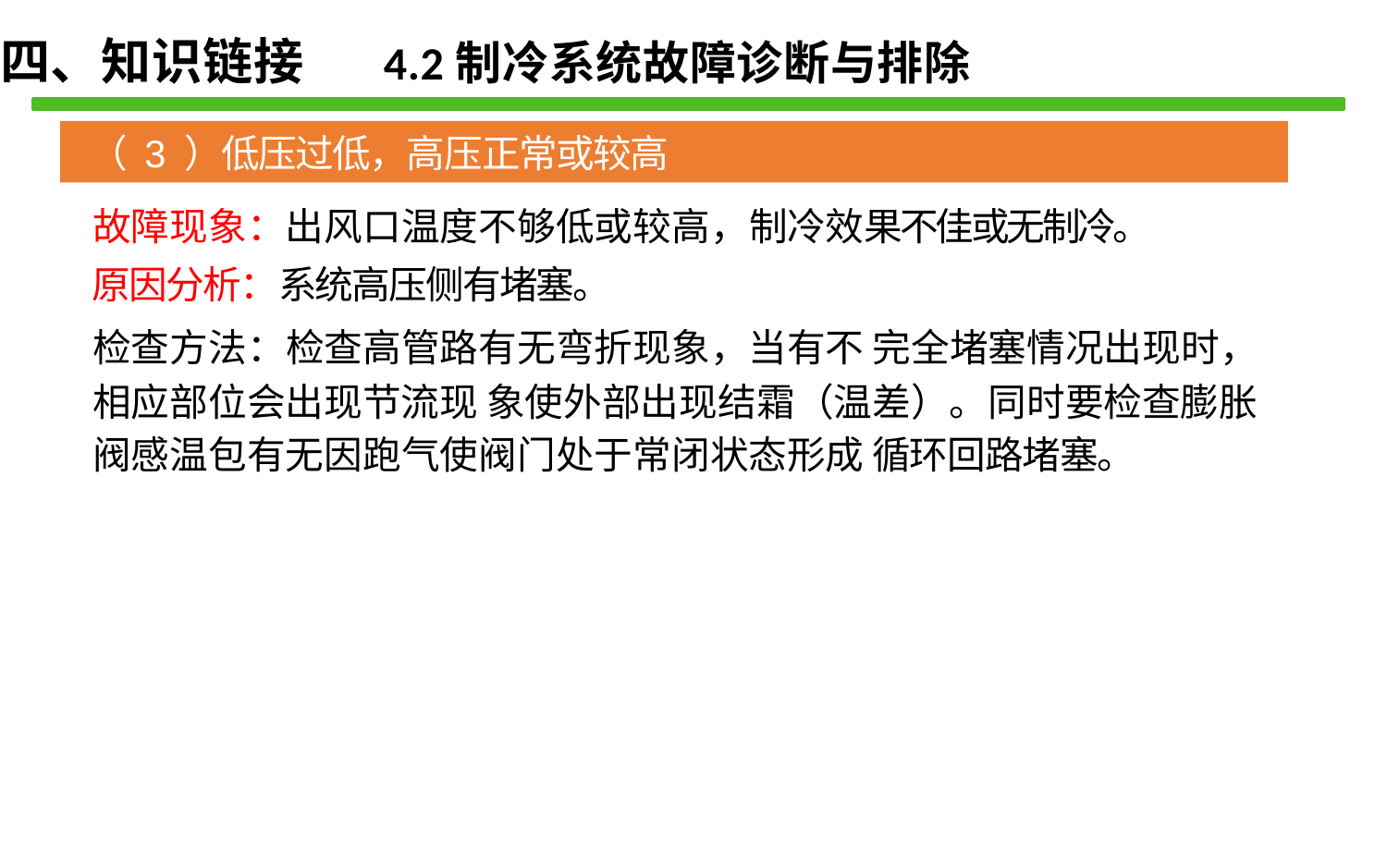

四、知识链接     4.2制冷系统故障诊断与排除

（ 3 ）低压过低，高压正常或较高

故障现象：出风口温度不够低或较高，制冷效果不佳或无制冷。
原因分析：系统高压侧有堵塞。
检查方法：检查高管路有无弯折现象，当有不 完全堵塞情况出现时，相应部位会出现节流现 象使外部出现结霜（温差）。同时要检查膨胀 阀感温包有无因跑气使阀门处于常闭状态形成 循环回路堵塞。